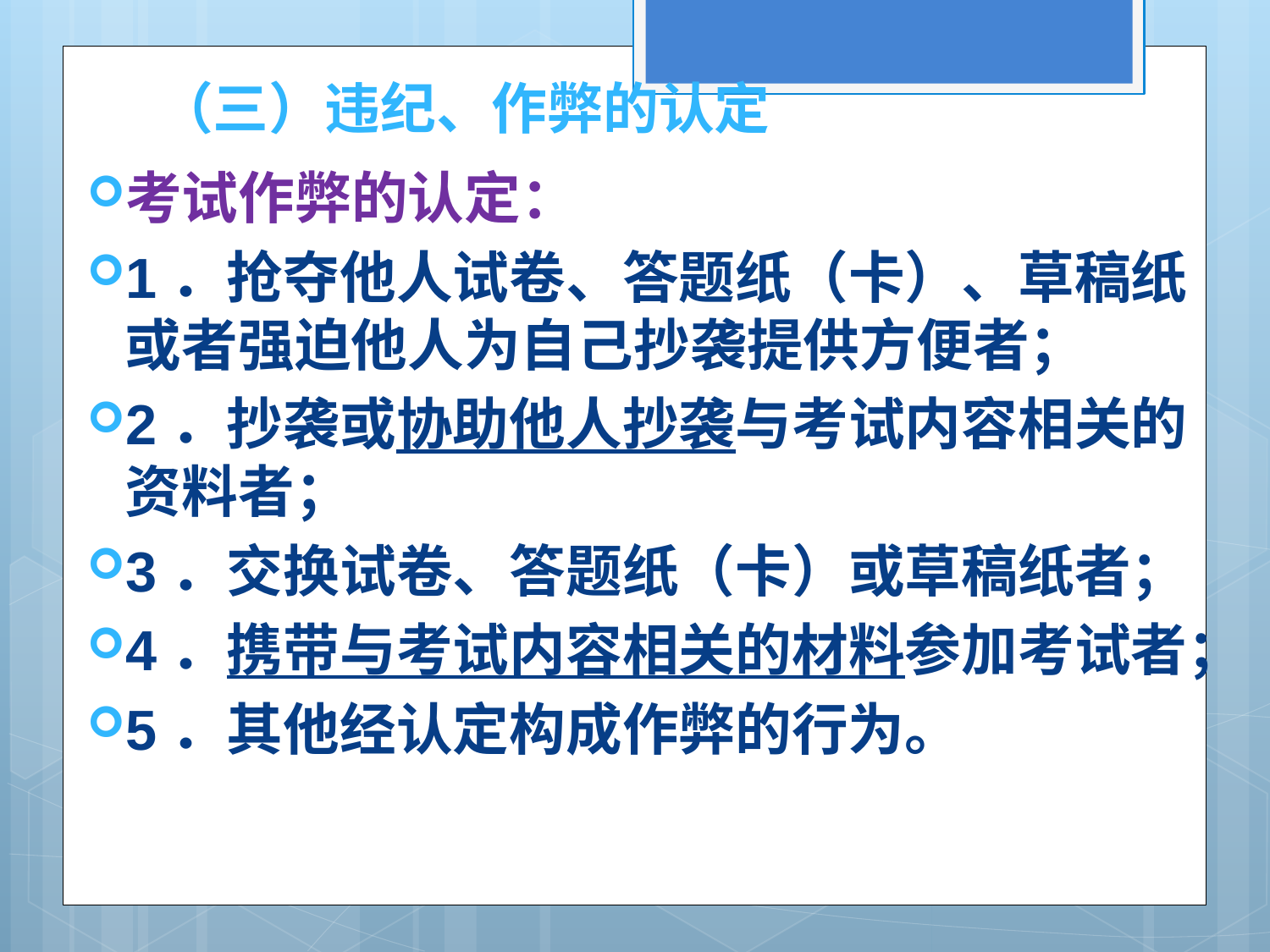

# （三）违纪、作弊的认定
考试作弊的认定：
1．抢夺他人试卷、答题纸（卡）、草稿纸或者强迫他人为自己抄袭提供方便者；
2．抄袭或协助他人抄袭与考试内容相关的资料者；
3．交换试卷、答题纸（卡）或草稿纸者；
4．携带与考试内容相关的材料参加考试者；
5．其他经认定构成作弊的行为。